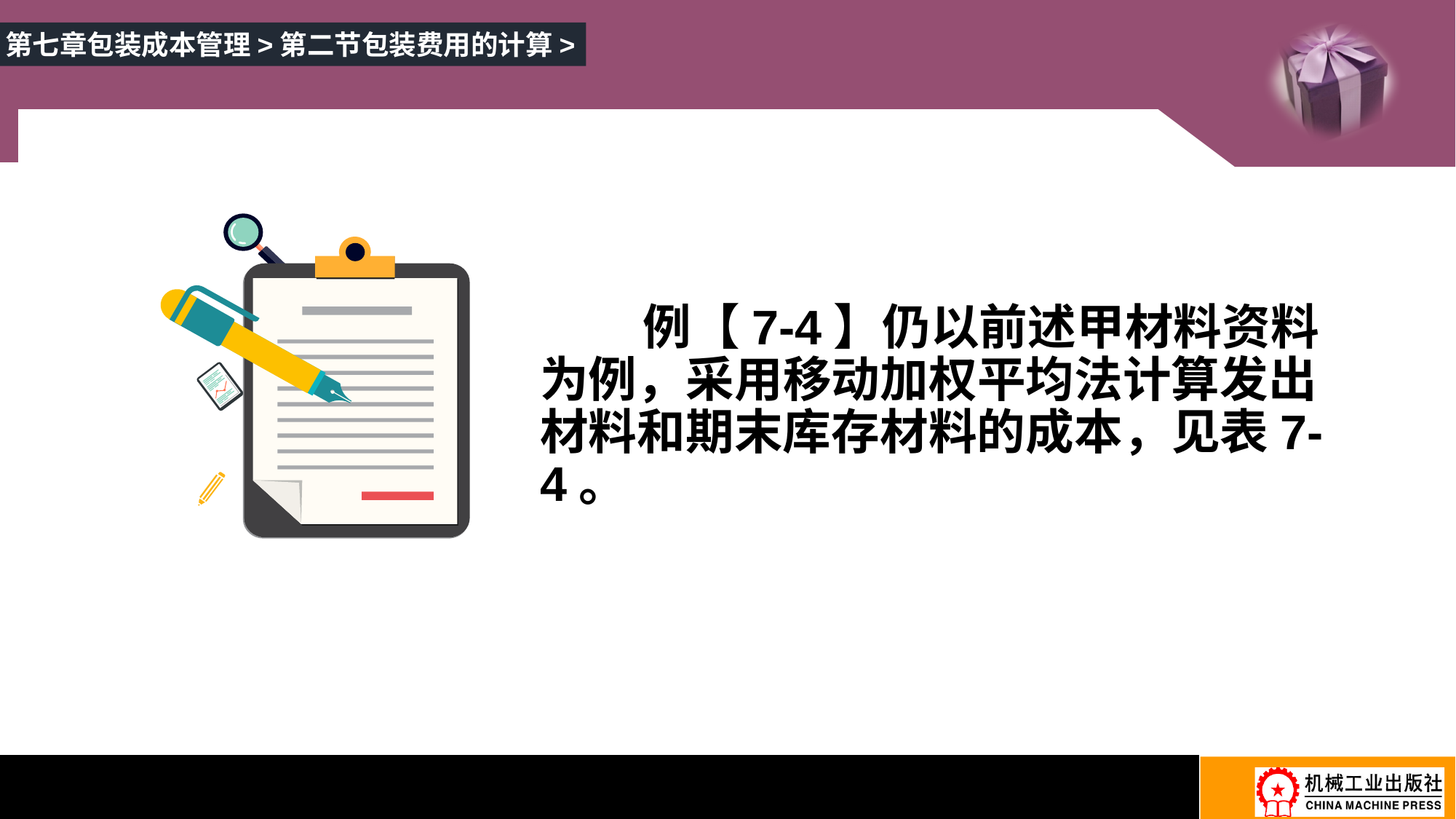

第七章包装成本管理>第二节包装费用的计算>

例【7-4】仍以前述甲材料资料为例，采用移动加权平均法计算发出材料和期末库存材料的成本，见表7-4。